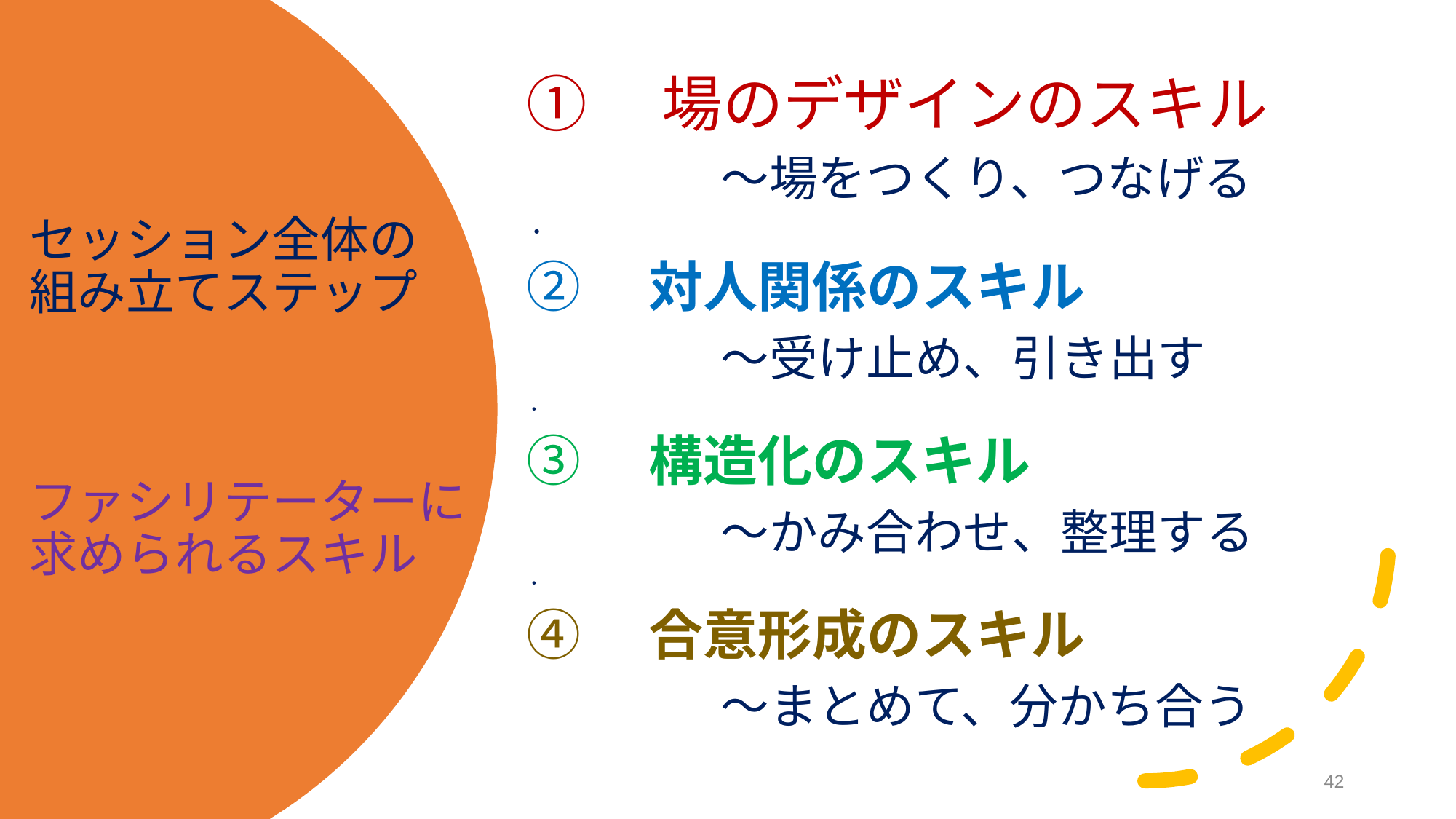

①　場のデザインのスキル
　　　　～場をつくり、つなげる
・
②　対人関係のスキル
　　　　～受け止め、引き出す
・
③　構造化のスキル
　　　　～かみ合わせ、整理する
・
④　合意形成のスキル
　　　　～まとめて、分かち合う
# セッション全体の 組み立てステップ　 ファシリテーターに求められるスキル

42